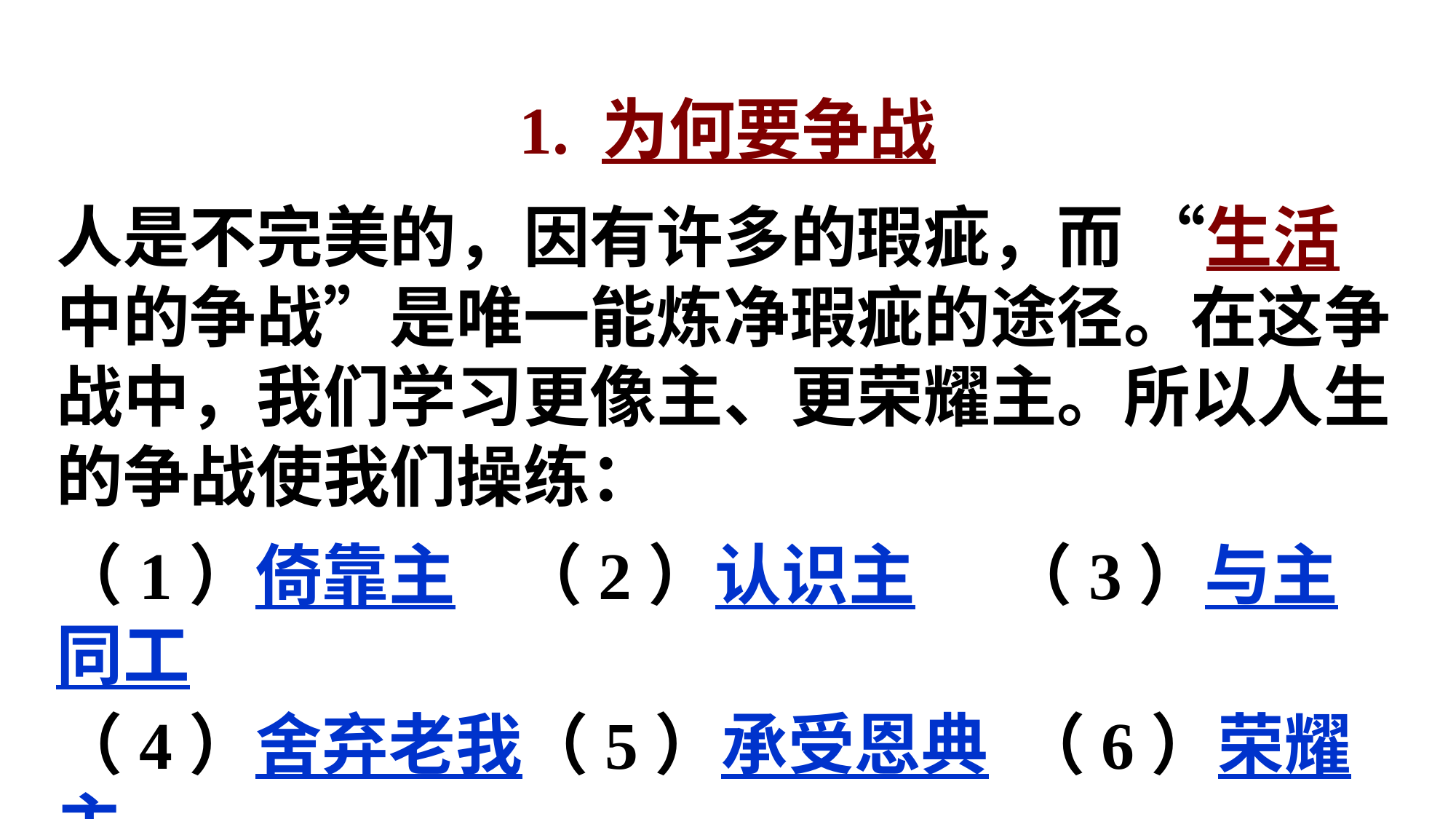

1. 为何要争战
人是不完美的，因有许多的瑕疵，而 “生活中的争战”是唯一能炼净瑕疵的途径。在这争战中，我们学习更像主、更荣耀主。所以人生的争战使我们操练：
（1）倚靠主    （2）认识主      （3）与主同工
（4）舍弃老我（5）承受恩典  （6）荣耀主。